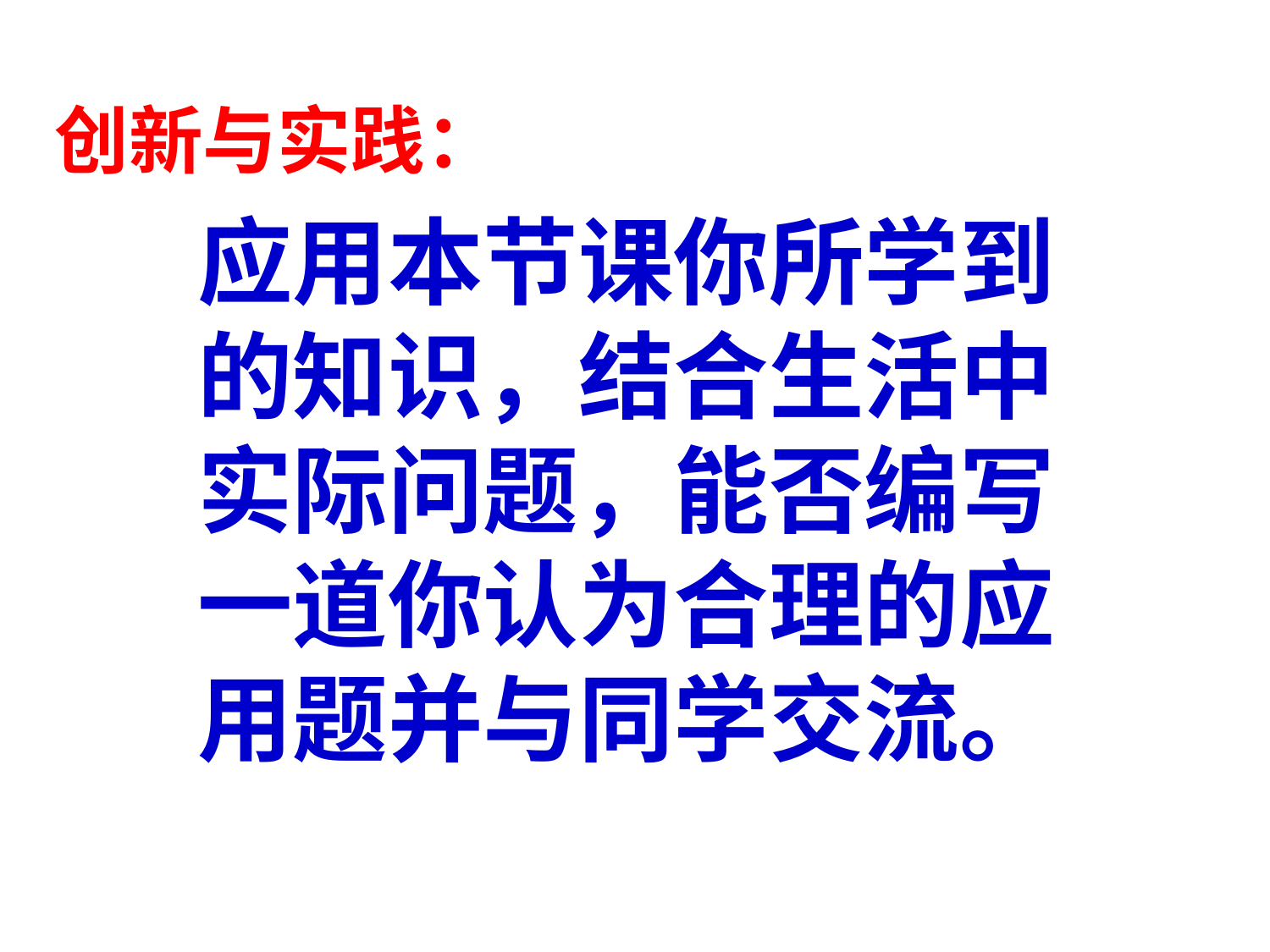

# 创新与实践：
应用本节课你所学到的知识，结合生活中实际问题，能否编写一道你认为合理的应用题并与同学交流。